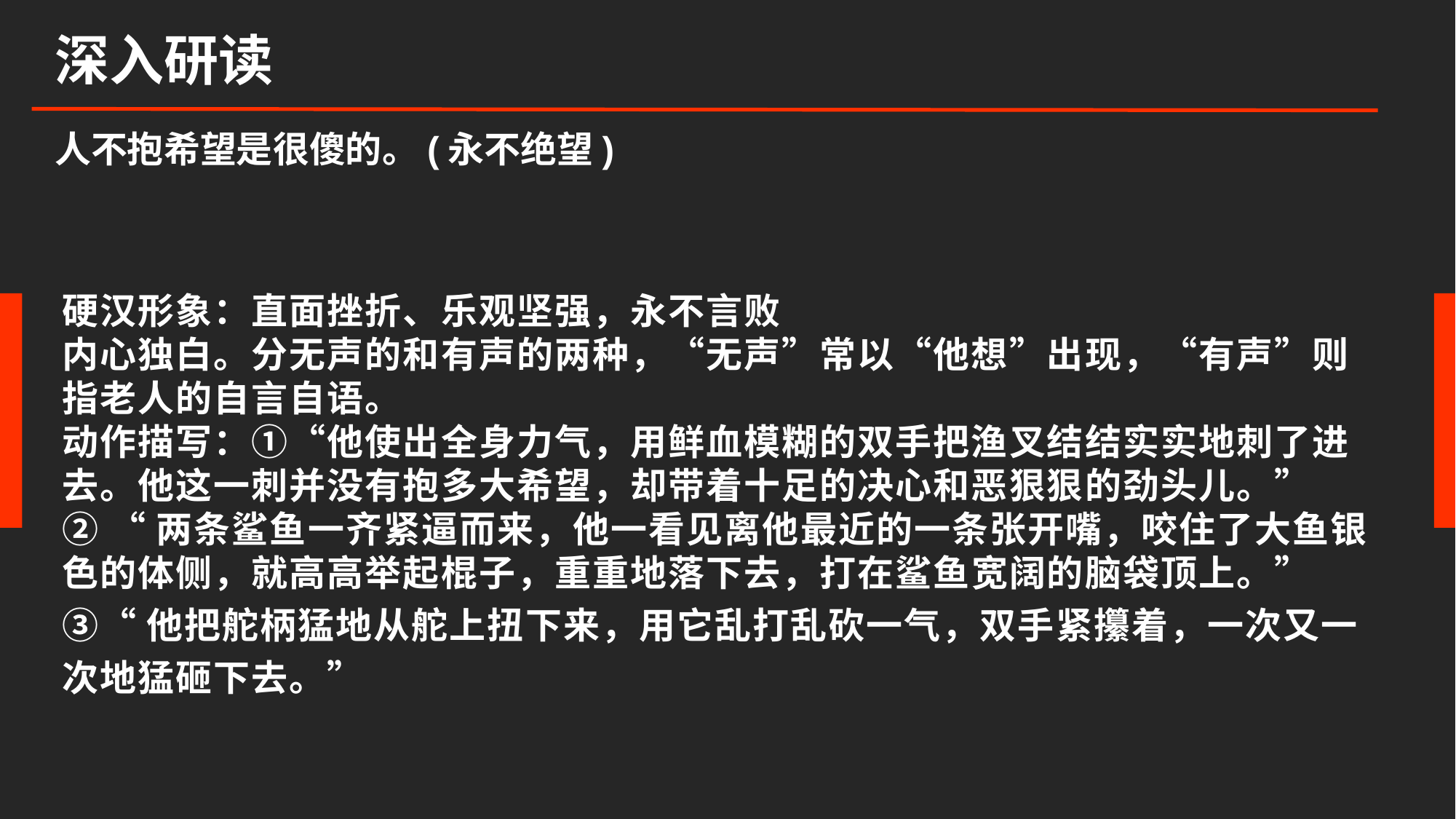

深入研读
人不抱希望是很傻的。(永不绝望)
硬汉形象：直面挫折、乐观坚强，永不言败
内心独白。分无声的和有声的两种，“无声”常以“他想”出现，“有声”则指老人的自言自语。
动作描写：①“他使出全身力气，用鲜血模糊的双手把渔叉结结实实地刺了进去。他这一刺并没有抱多大希望，却带着十足的决心和恶狠狠的劲头儿。”
② “两条鲨鱼一齐紧逼而来，他一看见离他最近的一条张开嘴，咬住了大鱼银色的体侧，就高高举起棍子，重重地落下去，打在鲨鱼宽阔的脑袋顶上。”
③“他把舵柄猛地从舵上扭下来，用它乱打乱砍一气，双手紧攥着，一次又一次地猛砸下去。”